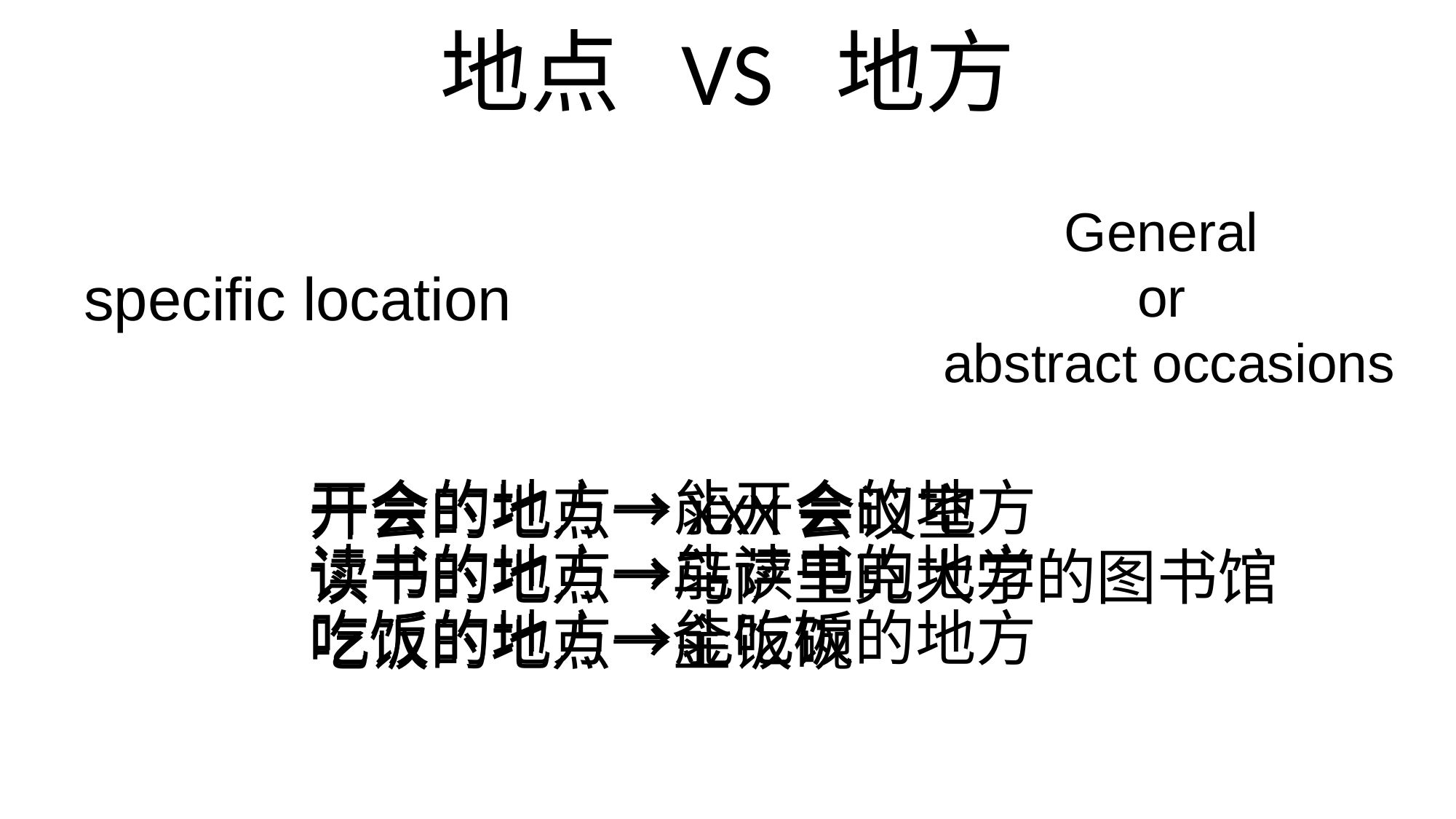

# 地点  VS  地方

General
or
abstract occasions
specific location
开会的地点→XXX会议室
读书的地点→马萨里克大学的图书馆
吃饭的地点→金饭碗
开会的地方→能开会的地方
读书的地方→能读书的地方
吃饭的地方→能吃饭的地方